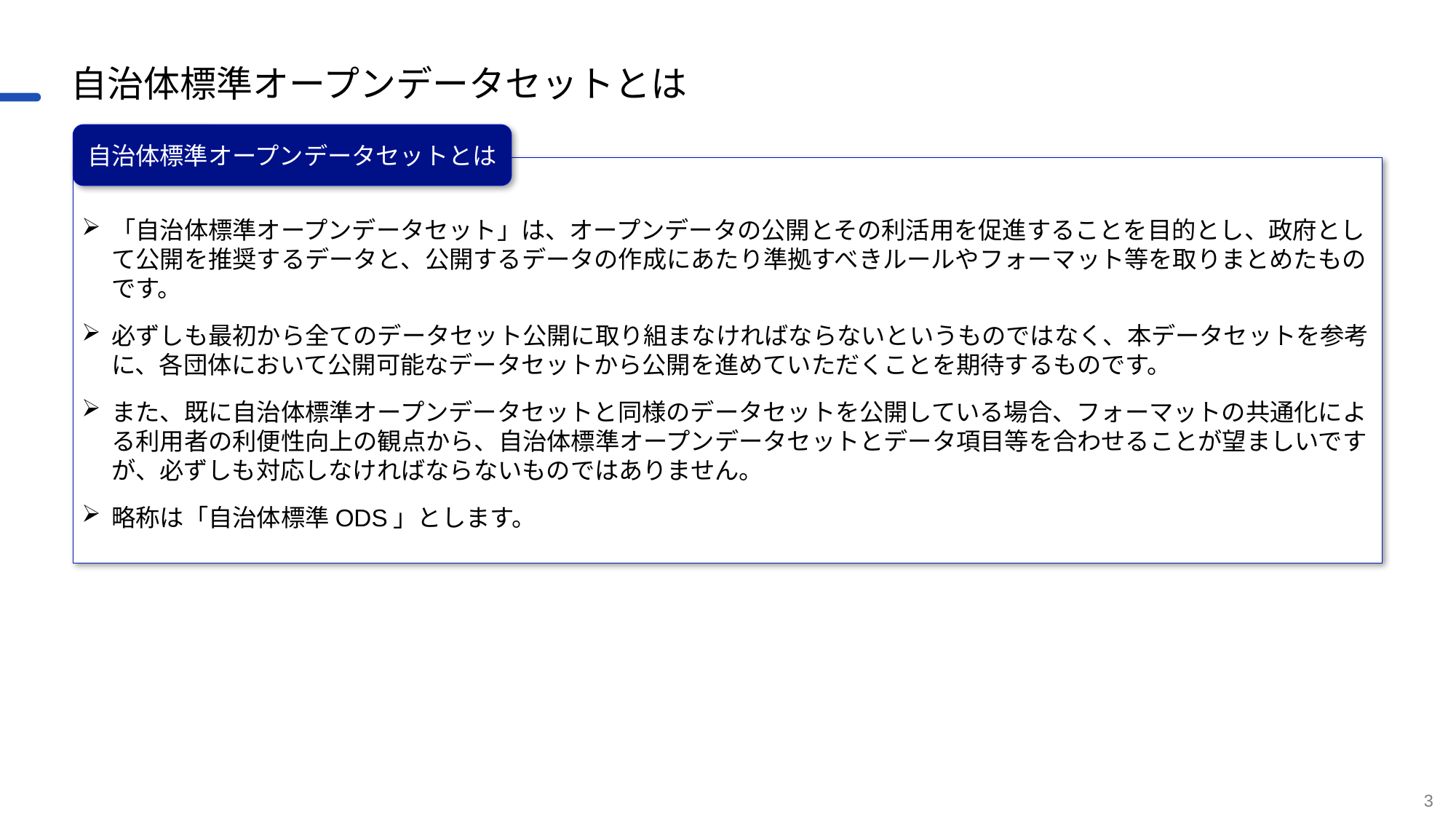

# 自治体標準オープンデータセットとは
自治体標準オープンデータセットとは
「自治体標準オープンデータセット」は、オープンデータの公開とその利活用を促進することを目的とし、政府として公開を推奨するデータと、公開するデータの作成にあたり準拠すべきルールやフォーマット等を取りまとめたものです。
必ずしも最初から全てのデータセット公開に取り組まなければならないというものではなく、本データセットを参考に、各団体において公開可能なデータセットから公開を進めていただくことを期待するものです。
また、既に自治体標準オープンデータセットと同様のデータセットを公開している場合、フォーマットの共通化による利用者の利便性向上の観点から、自治体標準オープンデータセットとデータ項目等を合わせることが望ましいですが、必ずしも対応しなければならないものではありません。
略称は「自治体標準ODS」とします。